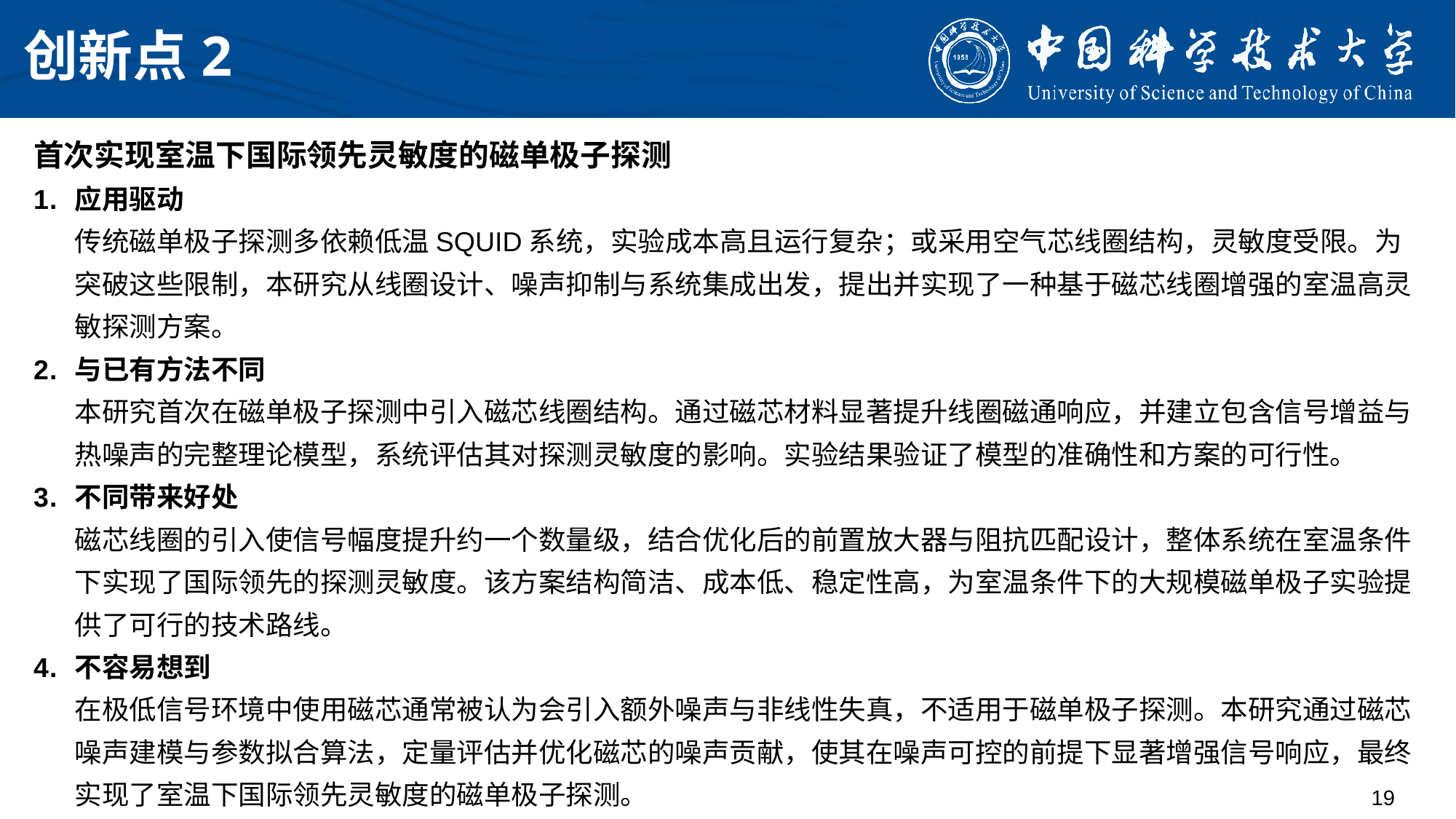

# 创新点2
首次实现室温下国际领先灵敏度的磁单极子探测
应用驱动
传统磁单极子探测多依赖低温SQUID系统，实验成本高且运行复杂；或采用空气芯线圈结构，灵敏度受限。为突破这些限制，本研究从线圈设计、噪声抑制与系统集成出发，提出并实现了一种基于磁芯线圈增强的室温高灵敏探测方案。
与已有方法不同
本研究首次在磁单极子探测中引入磁芯线圈结构。通过磁芯材料显著提升线圈磁通响应，并建立包含信号增益与热噪声的完整理论模型，系统评估其对探测灵敏度的影响。实验结果验证了模型的准确性和方案的可行性。
不同带来好处
磁芯线圈的引入使信号幅度提升约一个数量级，结合优化后的前置放大器与阻抗匹配设计，整体系统在室温条件下实现了国际领先的探测灵敏度。该方案结构简洁、成本低、稳定性高，为室温条件下的大规模磁单极子实验提供了可行的技术路线。
不容易想到
在极低信号环境中使用磁芯通常被认为会引入额外噪声与非线性失真，不适用于磁单极子探测。本研究通过磁芯噪声建模与参数拟合算法，定量评估并优化磁芯的噪声贡献，使其在噪声可控的前提下显著增强信号响应，最终实现了室温下国际领先灵敏度的磁单极子探测。
19